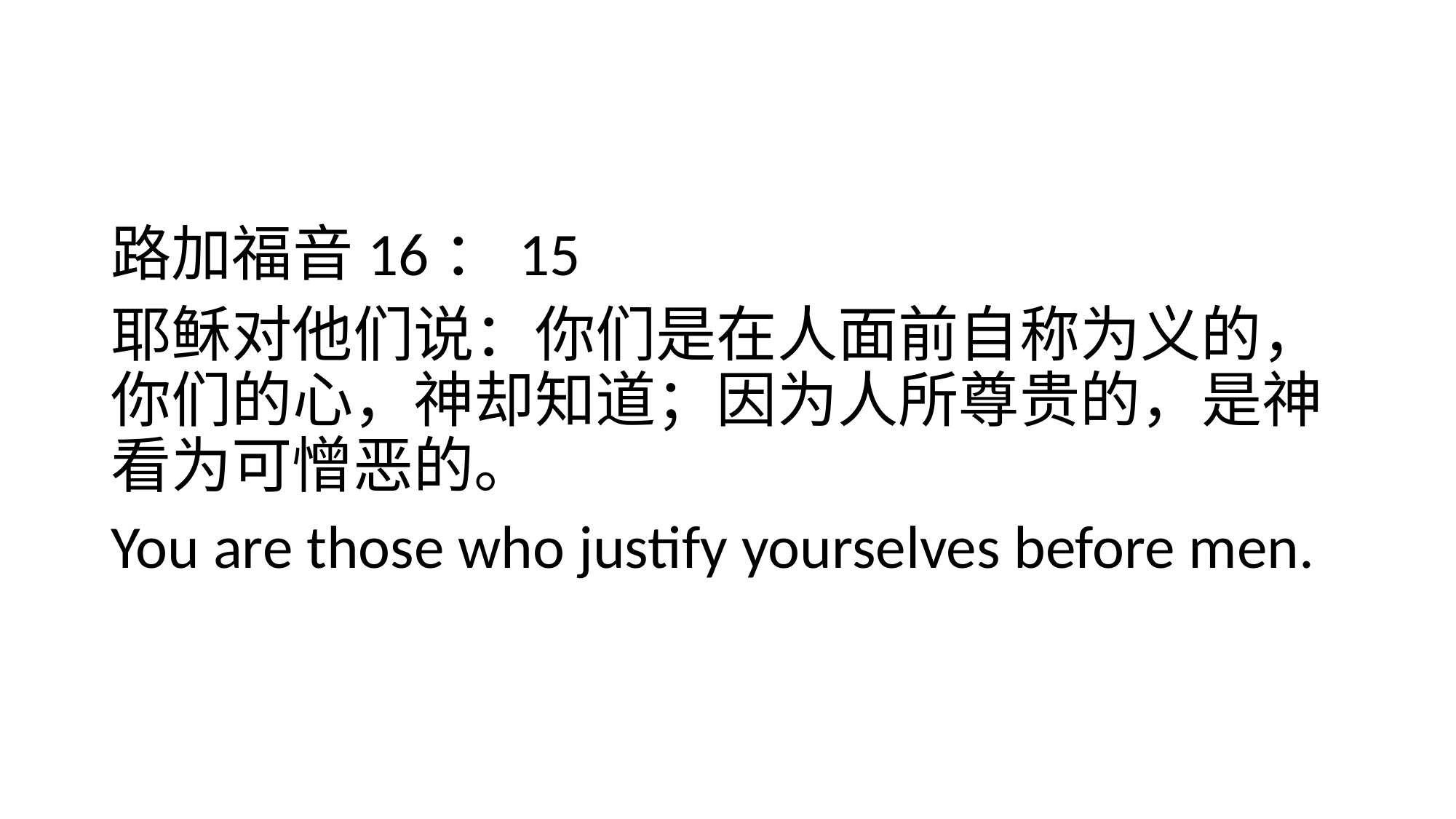

#
路加福音16：15
耶稣对他们说：你们是在人面前自称为义的，你们的心，神却知道；因为人所尊贵的，是神看为可憎恶的。
You are those who justify yourselves before men.